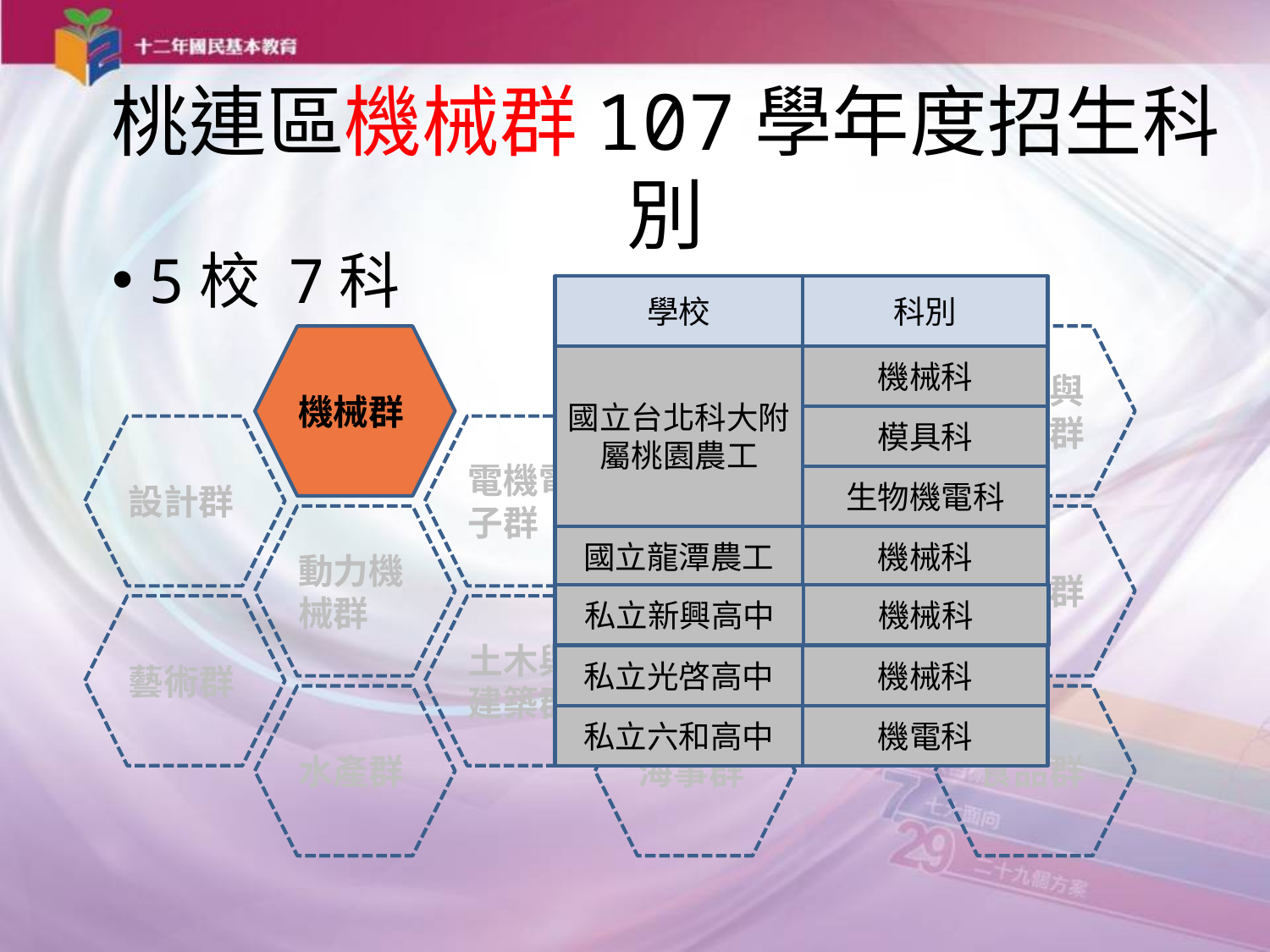

桃連區機械群107學年度招生科別
5校 7科
學校
科別
機械群
化工群
商業與管理群
國立台北科大附屬桃園農工
機械科
模具科
設計群
電機電子群
外語群
生物機電科
動力機械群
餐旅群
家政群
國立龍潭農工
機械科
私立新興高中
機械科

藝術群
土木與建築群
農業群
私立光啓高中
機械科
水產群
海事群
食品群
私立六和高中
機電科